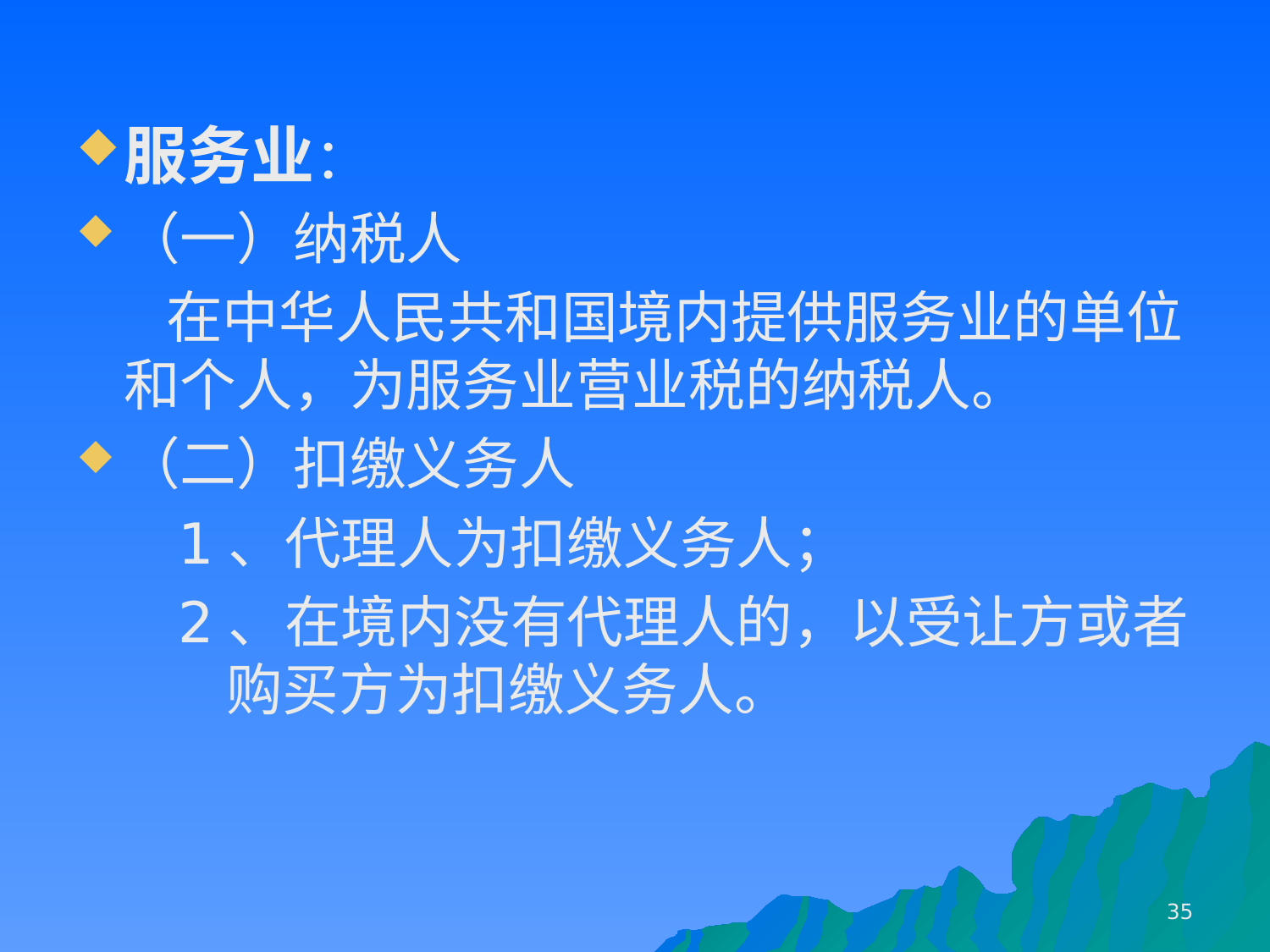

服务业：
（一）纳税人
      在中华人民共和国境内提供服务业的单位和个人，为服务业营业税的纳税人。
（二）扣缴义务人
1、代理人为扣缴义务人；
2、在境内没有代理人的，以受让方或者购买方为扣缴义务人。

35